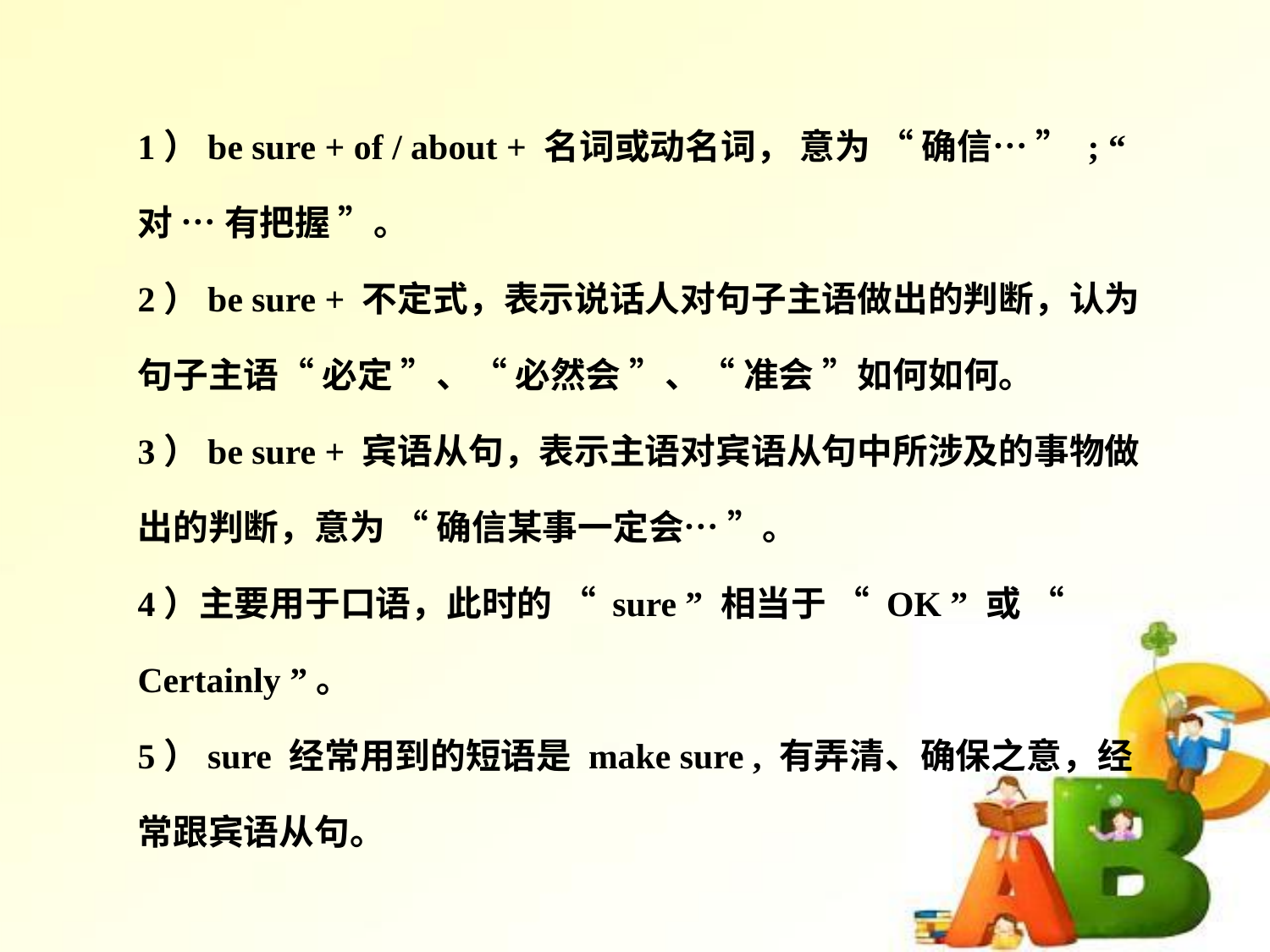

1）be sure + of / about + 名词或动名词， 意为 “ 确信… ” ; “ 对 … 有把握 ”。
2）be sure + 不定式，表示说话人对句子主语做出的判断，认为句子主语“ 必定 ”、“ 必然会 ”、“ 准会 ”如何如何。
3）be sure + 宾语从句，表示主语对宾语从句中所涉及的事物做出的判断，意为 “ 确信某事一定会… ”。
4）主要用于口语，此时的 “ sure ” 相当于 “ OK ” 或 “ Certainly ”。
5）sure 经常用到的短语是 make sure , 有弄清、确保之意，经常跟宾语从句。